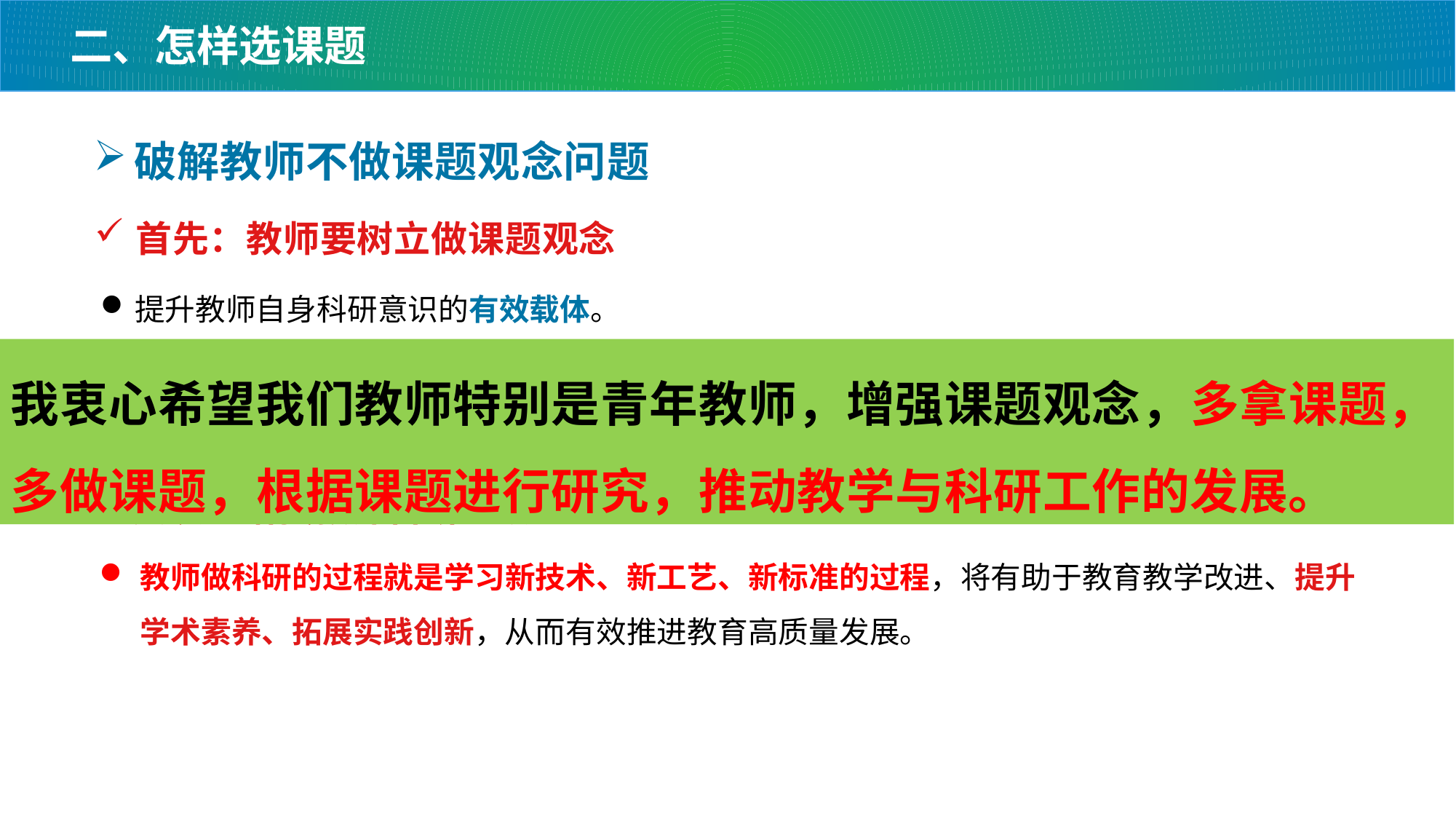

二、怎样选课题
破解教师不做课题观念问题
首先：教师要树立做课题观念
提升教师自身科研意识的有效载体。
提高自己科研能力的重要途径，也是提高教学质量所需要的。
我衷心希望我们教师特别是青年教师，增强课题观念，多拿课题，多做课题，根据课题进行研究，推动教学与科研工作的发展。
如果教师自己没有进行过课题研究，怎么会教学改革 ?
其次：增强教师科研意识
教师做科研的过程就是学习新技术、新工艺、新标准的过程，将有助于教育教学改进、提升学术素养、拓展实践创新，从而有效推进教育高质量发展。